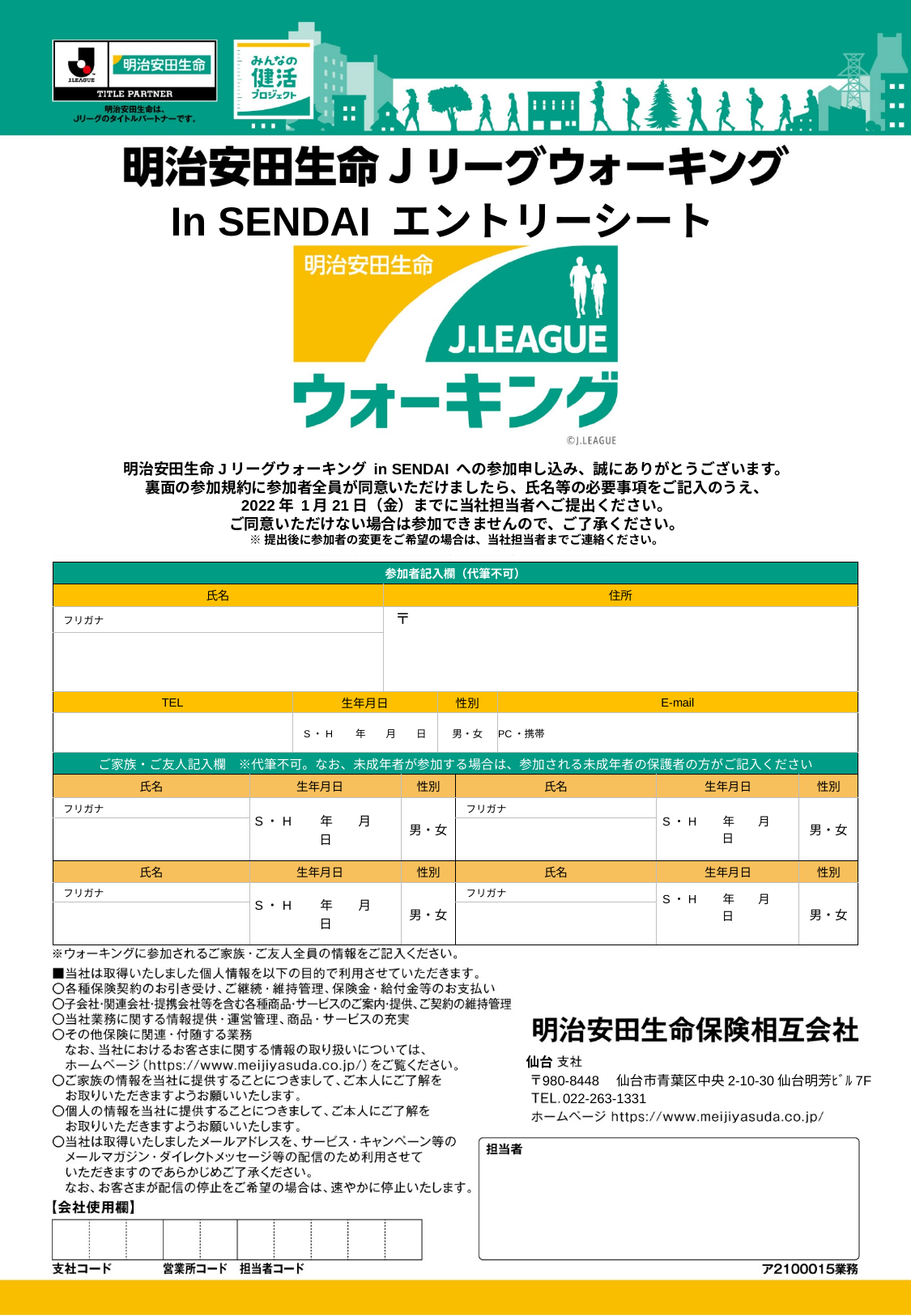

In SENDAI エントリーシート
明治安田生命Jリーグウォーキング in SENDAI への参加申し込み、誠にありがとうございます。
裏面の参加規約に参加者全員が同意いただけましたら、氏名等の必要事項をご記入のうえ、
2022年 1月21日（金）までに当社担当者へご提出ください。
ご同意いただけない場合は参加できませんので、ご了承ください。
※提出後に参加者の変更をご希望の場合は、当社担当者までご連絡ください。
| 参加者記入欄（代筆不可） |  |  |  |  |  |  |  |  |  |
| --- | --- | --- | --- | --- | --- | --- | --- | --- | --- |
| 氏名 |  |  | 住所 |  |  |  |  |  |  |
| フリガナ |  |  | 〒 |  |  |  |  |  |  |
|  |  |  |  |  |  |  |  |  |  |
| TEL |  | 生年月日 |  |  | 性別 | 性別 | E-mail |  |  |
|  |  | S・H　　年　　月　　日 |  |  | 男・女 | 男・女 | PC・携帯 |  |  |
| ご家族・ご友人記入欄　※代筆不可。なお、未成年者が参加する場合は、参加される未成年者の保護者の方がご記入ください |  |  |  |  |  |  |  |  |  |
| 氏名 | 生年月日 |  | 性別 | 性別 |  | 氏名 |  | 生年月日 | 性別 |
| フリガナ | S・H　　年　　月　　日 |  |  | 男・女 |  | フリガナ | フリガナ | S・H　　年　　月　　日 | 男・女 |
|  |  |  |  |  |  |  |  |  |  |
| 氏名 | 生年月日 |  | 性別 | 性別 |  | 氏名 |  | 生年月日 | 性別 |
| フリガナ | S・H　　年　　月　　日 |  |  | 男・女 |  | フリガナ |  | S・H　　年　　月　　日 | 男・女 |
|  |  |  |  |  |  |  |  |  |  |
仙台
980-8448　仙台市青葉区中央2-10-30仙台明芳ﾋﾞﾙ7F
022-263-1331